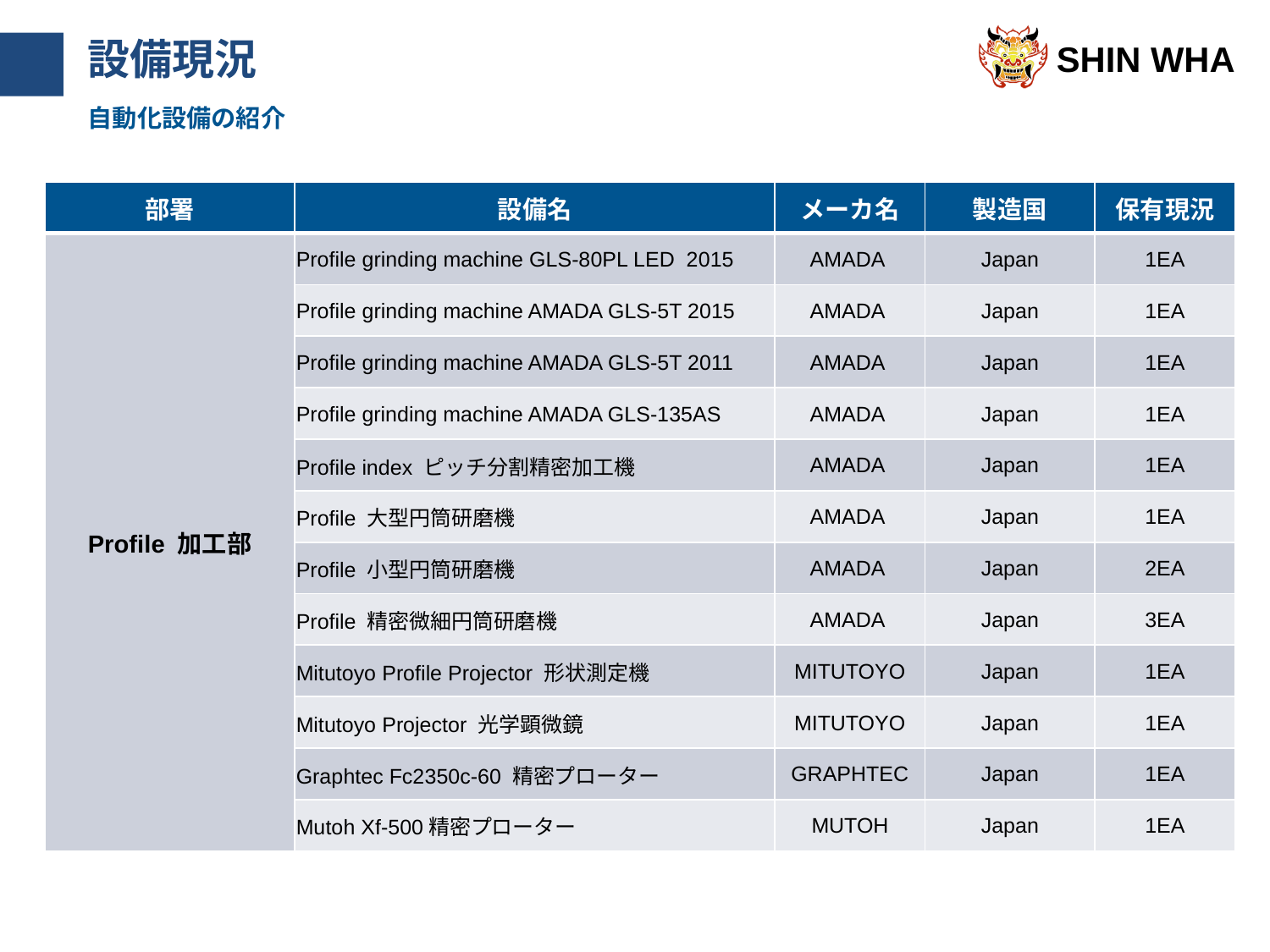

# 設備現況
自動化設備の紹介
| 部署 | 設備名 | メーカ名 | 製造国 | 保有現況 |
| --- | --- | --- | --- | --- |
| Profile 加工部 | Profile grinding machine GLS-80PL LED 2015 | AMADA | Japan | 1EA |
|  | Profile grinding machine AMADA GLS-5T 2015 | AMADA | Japan | 1EA |
|  | Profile grinding machine AMADA GLS-5T 2011 | AMADA | Japan | 1EA |
|  | Profile grinding machine AMADA GLS-135AS | AMADA | Japan | 1EA |
|  | Profile index ピッチ分割精密加工機 | AMADA | Japan | 1EA |
|  | Profile 大型円筒研磨機 | AMADA | Japan | 1EA |
|  | Profile 小型円筒研磨機 | AMADA | Japan | 2EA |
|  | Profile 精密微細円筒研磨機 | AMADA | Japan | 3EA |
|  | Mitutoyo Profile Projector 形状測定機 | MITUTOYO | Japan | 1EA |
|  | Mitutoyo Projector 光学顕微鏡 | MITUTOYO | Japan | 1EA |
|  | Graphtec Fc2350c-60 精密プローター | GRAPHTEC | Japan | 1EA |
|  | Mutoh Xf-500精密プローター | MUTOH | Japan | 1EA |